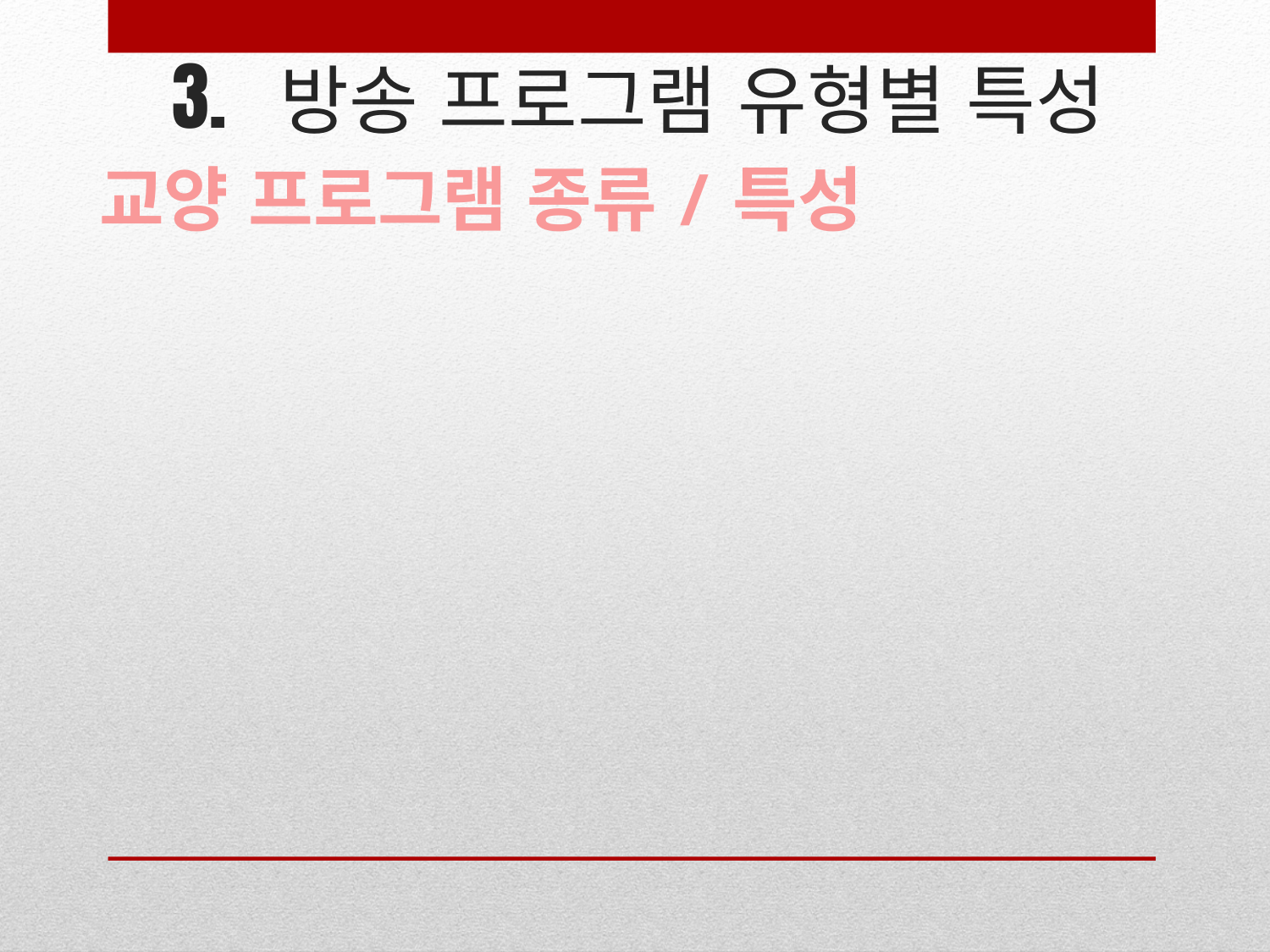

# 3.  방송 프로그램 유형별 특성
교양 프로그램 종류/특성